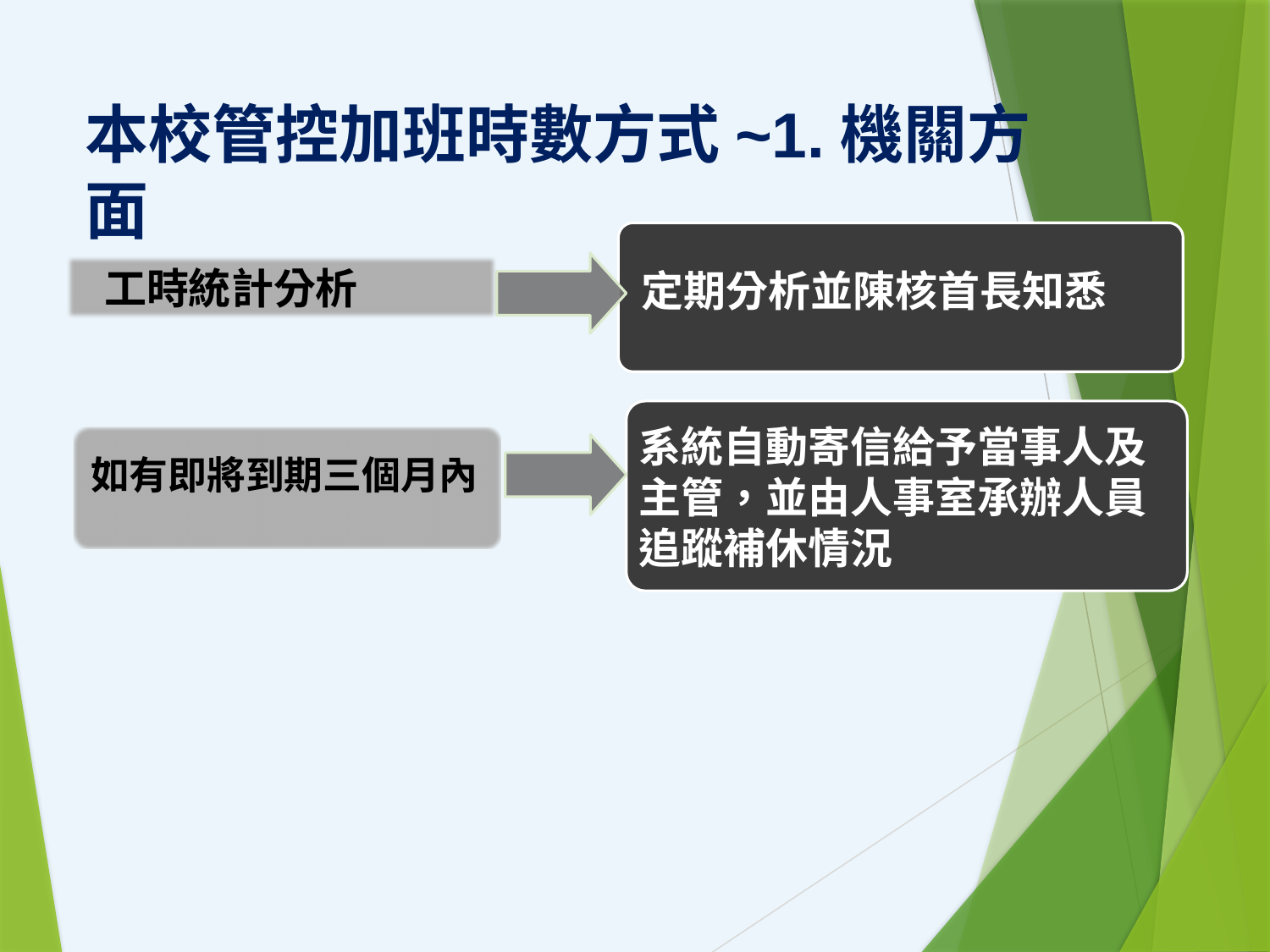

# 本校管控加班時數方式~1.機關方面

工時統計分析
定期分析並陳核首長知悉
系統自動寄信給予當事人及主管，並由人事室承辦人員追蹤補休情況
如有即將到期三個月內